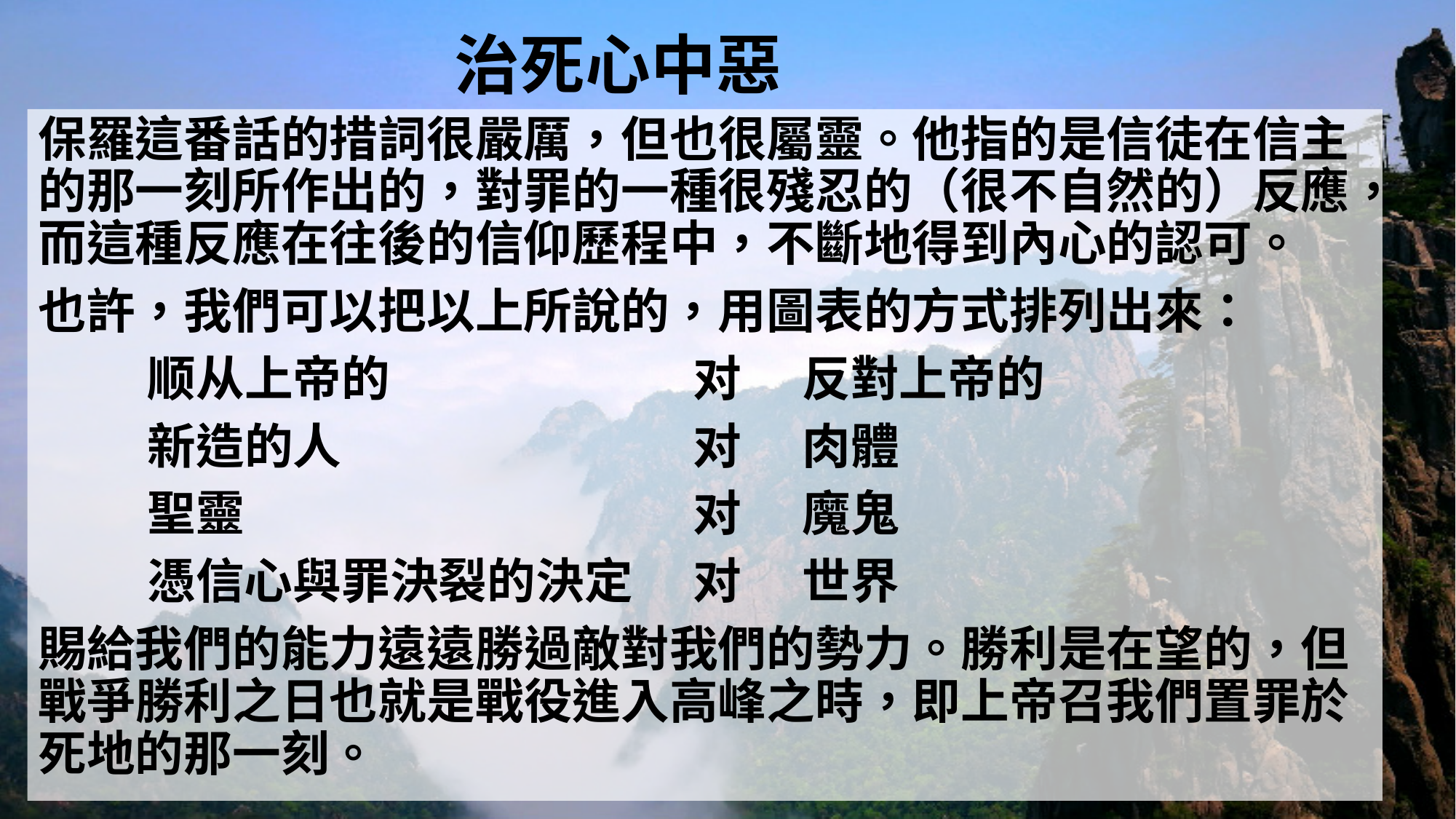

# 治死心中惡
保羅這番話的措詞很嚴厲，但也很屬靈。他指的是信徒在信主的那一刻所作出的，對罪的一種很殘忍的（很不自然的）反應，而這種反應在往後的信仰歷程中，不斷地得到內心的認可。
也許，我們可以把以上所說的，用圖表的方式排列出來：
	顺从上帝的			对	反對上帝的
	新造的人				对	肉體
	聖靈					对	魔鬼
	憑信心與罪決裂的決定	对	世界
賜給我們的能力遠遠勝過敵對我們的勢力。勝利是在望的，但戰爭勝利之日也就是戰役進入高峰之時，即上帝召我們置罪於死地的那一刻。